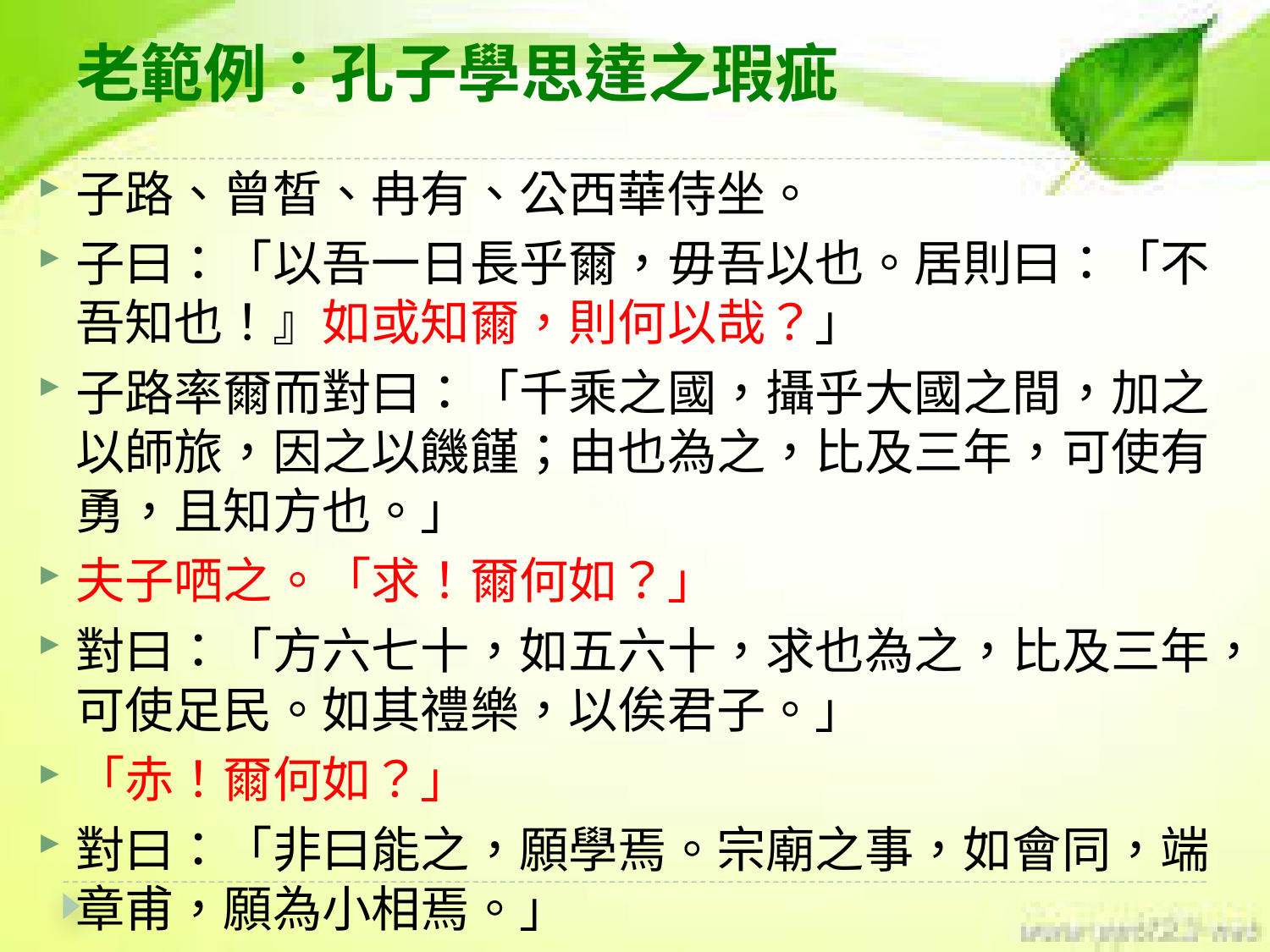

# 老範例：孔子學思達之瑕疵
子路、曾皙、冉有、公西華侍坐。
子曰：「以吾一日長乎爾，毋吾以也。居則曰：「不吾知也！』如或知爾，則何以哉？」
子路率爾而對曰：「千乘之國，攝乎大國之間，加之以師旅，因之以饑饉；由也為之，比及三年，可使有勇，且知方也。」
夫子哂之。「求！爾何如？」
對曰：「方六七十，如五六十，求也為之，比及三年，可使足民。如其禮樂，以俟君子。」
「赤！爾何如？」
對曰：「非曰能之，願學焉。宗廟之事，如會同，端章甫，願為小相焉。」